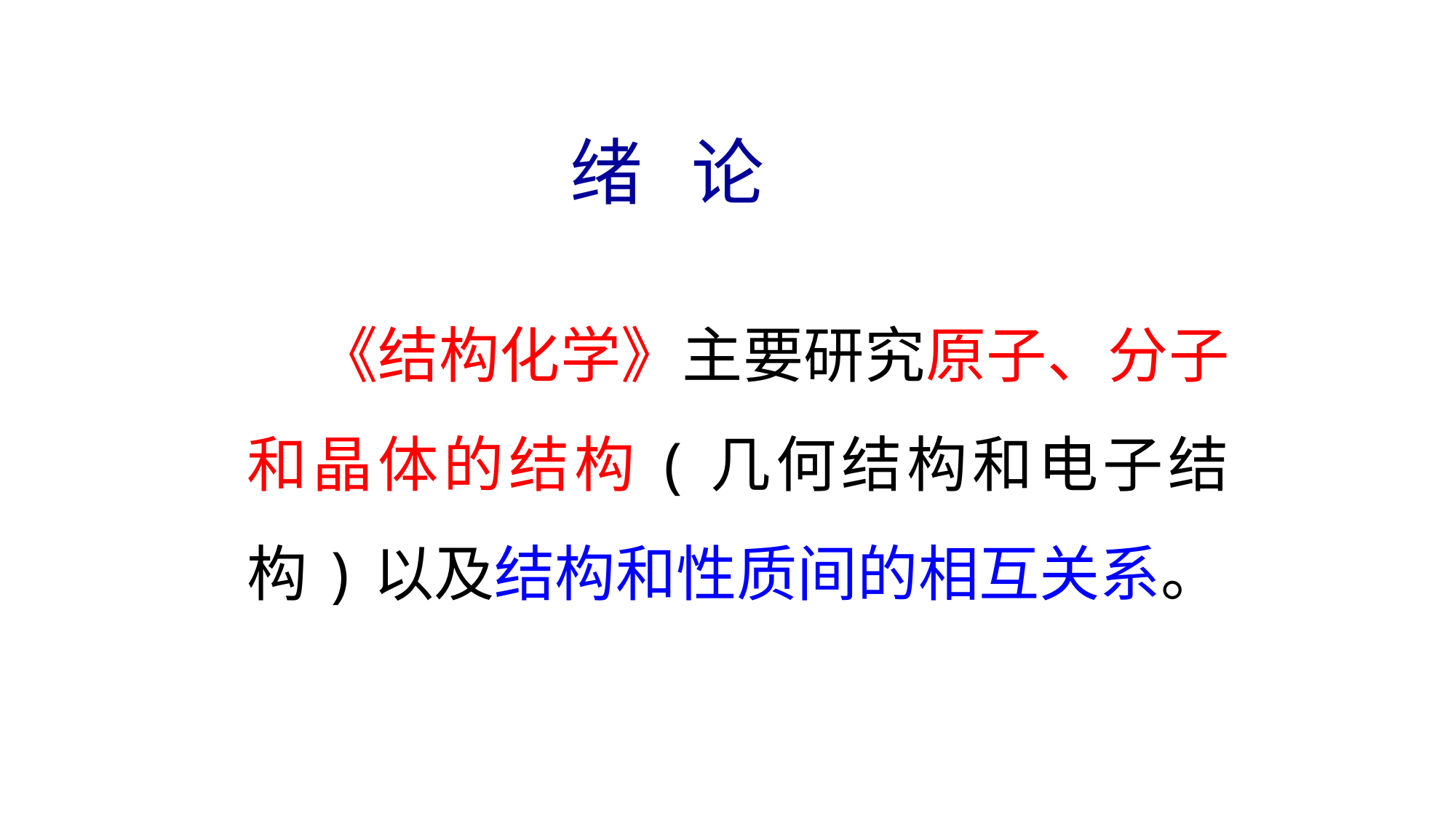

# 绪   论
      《结构化学》主要研究原子、分子和晶体的结构(几何结构和电子结构)以及结构和性质间的相互关系。

2